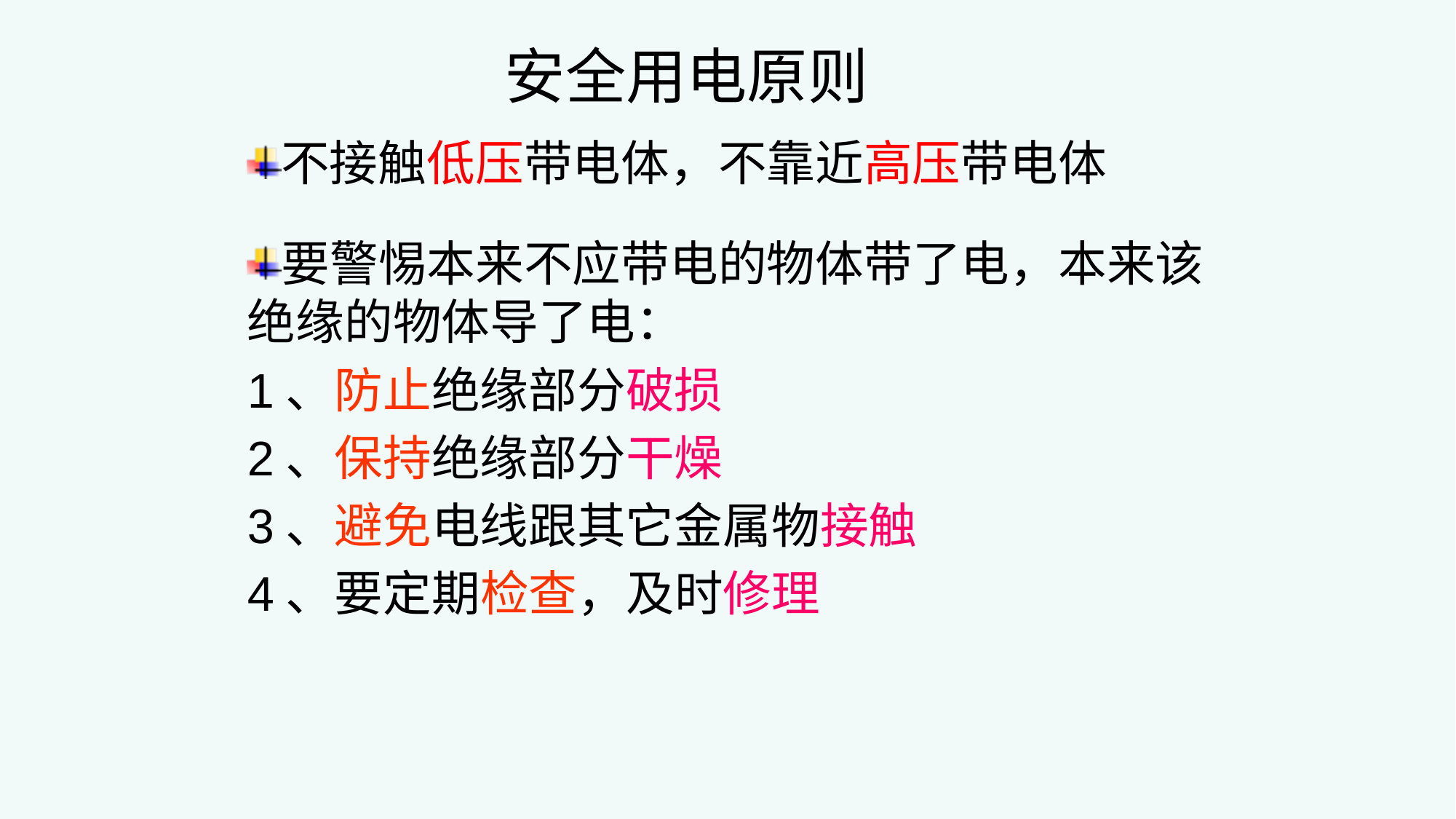

# 安全用电原则
不接触低压带电体，不靠近高压带电体
要警惕本来不应带电的物体带了电，本来该绝缘的物体导了电：
1、防止绝缘部分破损
2、保持绝缘部分干燥
3、避免电线跟其它金属物接触
4、要定期检查，及时修理